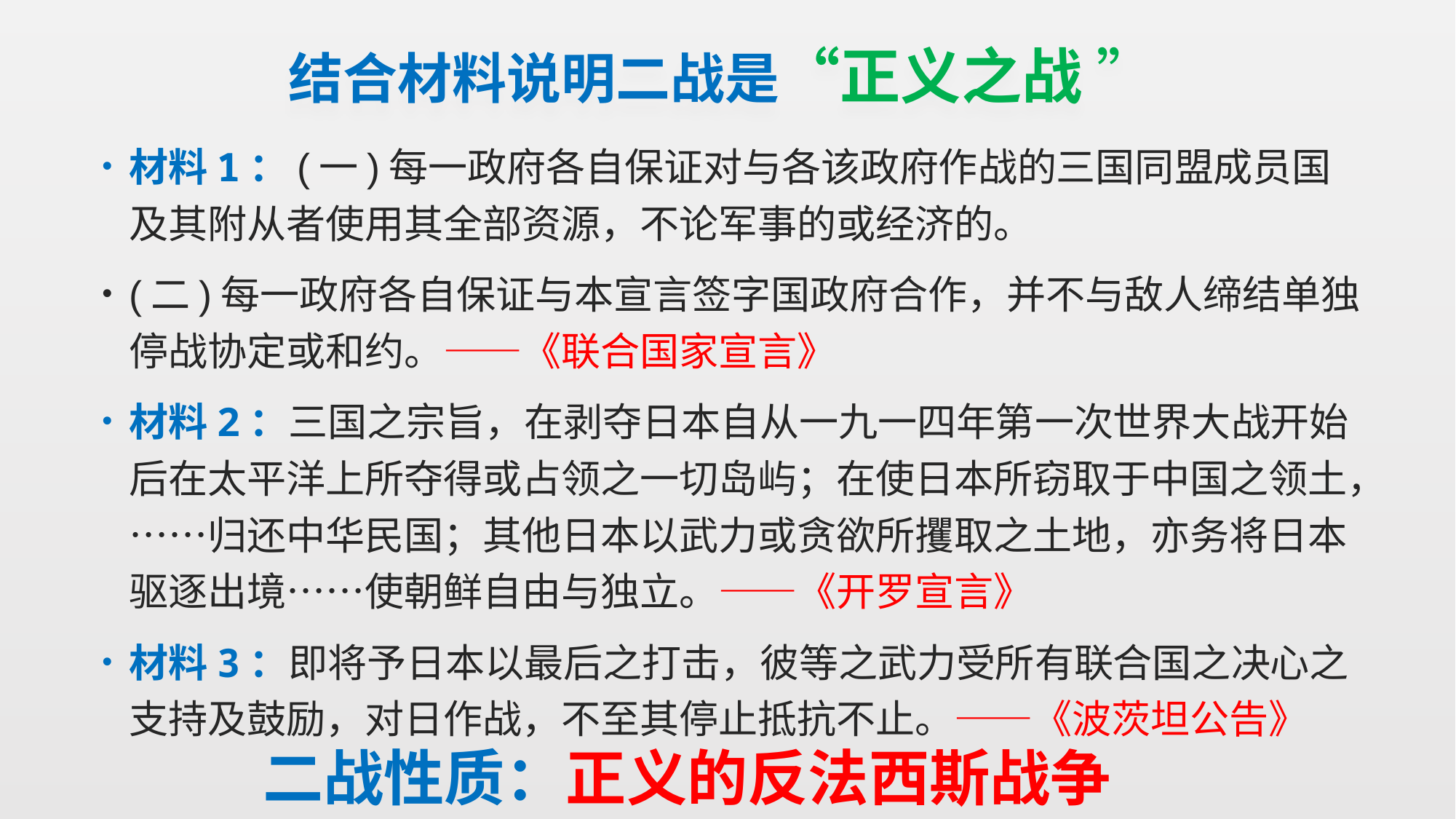

# 结合材料说明二战是“正义之战 ”
材料1：(一)每一政府各自保证对与各该政府作战的三国同盟成员国及其附从者使用其全部资源，不论军事的或经济的。
(二)每一政府各自保证与本宣言签字国政府合作，并不与敌人缔结单独停战协定或和约。——《联合国家宣言》
材料2：三国之宗旨，在剥夺日本自从一九一四年第一次世界大战开始后在太平洋上所夺得或占领之一切岛屿；在使日本所窃取于中国之领土，……归还中华民国；其他日本以武力或贪欲所攫取之土地，亦务将日本驱逐出境……使朝鲜自由与独立。——《开罗宣言》
材料3：即将予日本以最后之打击，彼等之武力受所有联合国之决心之支持及鼓励，对日作战，不至其停止抵抗不止。——《波茨坦公告》

二战性质：正义的反法西斯战争